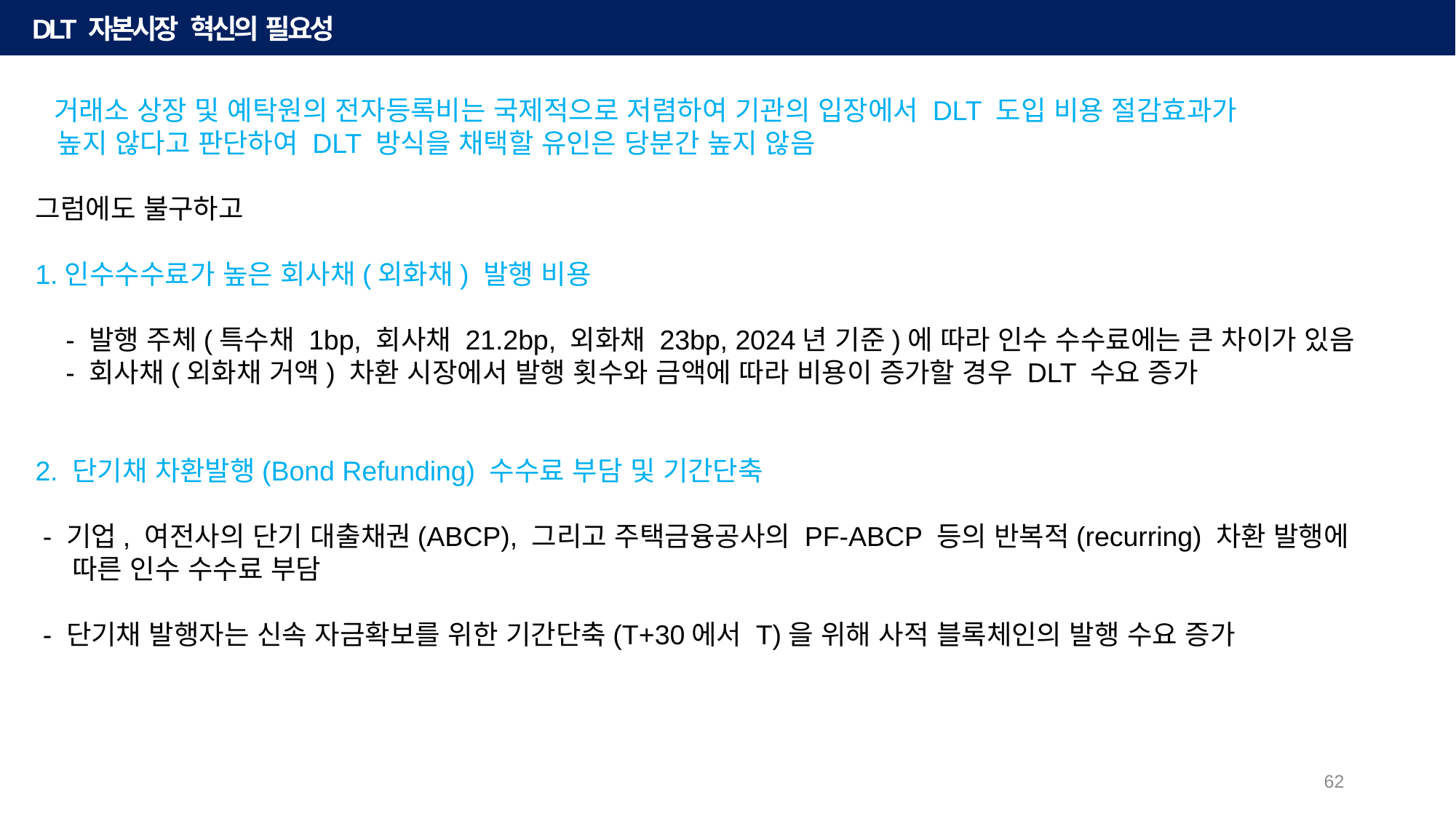

DLT 자본시장   혁신의  필요성
  거래소 상장 및 예탁원의 전자등록비는 국제적으로 저렴하여 기관의 입장에서 DLT 도입 비용 절감효과가
  높지 않다고 판단하여 DLT 방식을 채택할 유인은 당분간 높지 않음

그럼에도 불구하고

1.인수수수료가 높은 회사채(외화채) 발행 비용

    - 발행 주체(특수채 1bp, 회사채 21.2bp, 외화채 23bp, 2024년 기준)에 따라 인수 수수료에는 큰 차이가 있음
    - 회사채(외화채 거액) 차환 시장에서 발행 횟수와 금액에 따라 비용이 증가할 경우 DLT 수요 증가

2. 단기채 차환발행(Bond Refunding) 수수료 부담 및 기간단축

 - 기업, 여전사의 단기 대출채권(ABCP), 그리고 주택금융공사의 PF-ABCP 등의 반복적(recurring) 차환 발행에
    따른 인수 수수료 부담

 - 단기채 발행자는 신속 자금확보를 위한 기간단축(T+30에서 T)을 위해 사적 블록체인의 발행 수요 증가

62